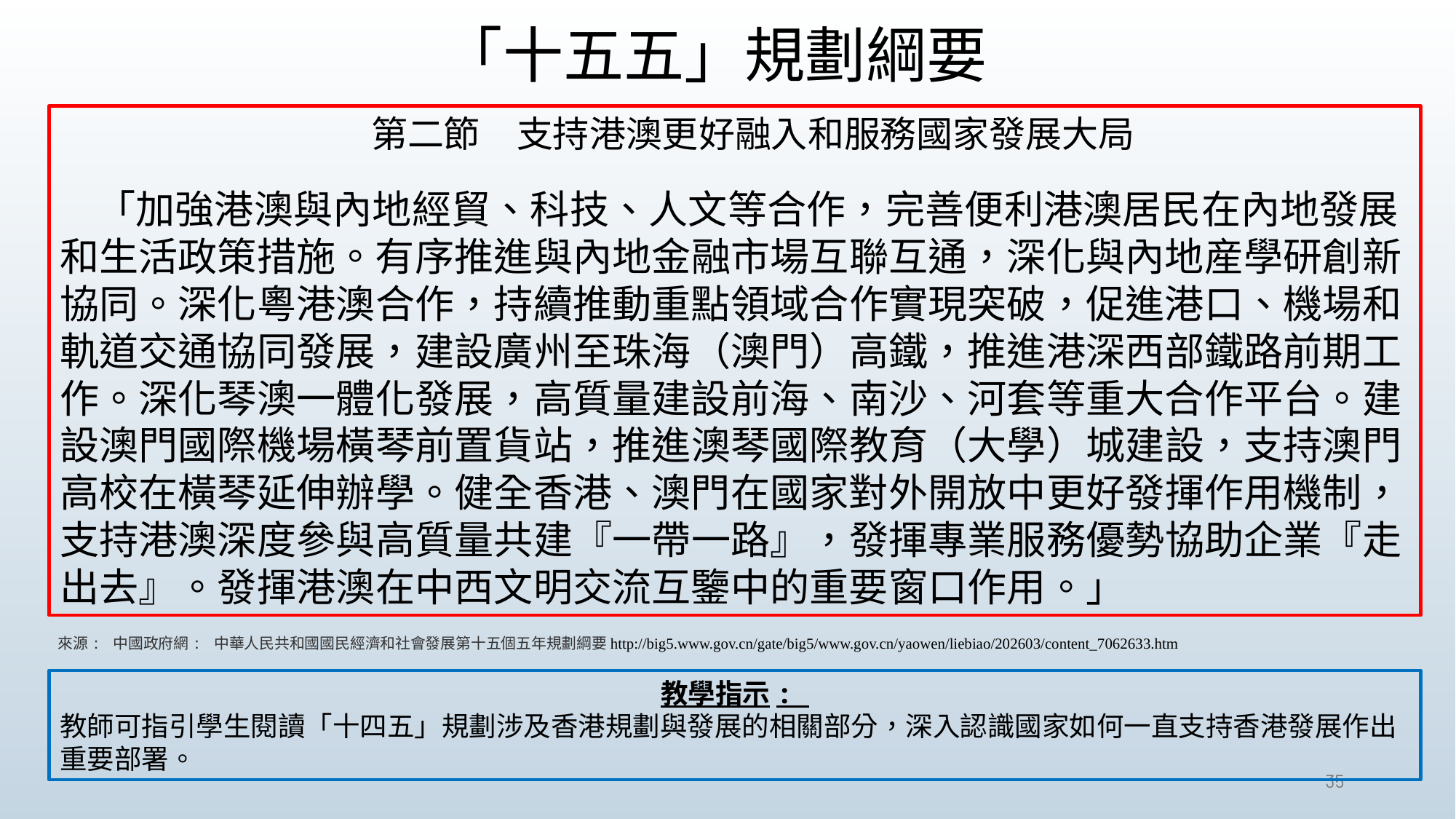

「十五五」規劃綱要
第二節　支持港澳更好融入和服務國家發展大局
「加強港澳與內地經貿、科技、人文等合作，完善便利港澳居民在內地發展和生活政策措施。有序推進與內地金融市場互聯互通，深化與內地産學研創新協同。深化粵港澳合作，持續推動重點領域合作實現突破，促進港口、機場和軌道交通協同發展，建設廣州至珠海（澳門）高鐵，推進港深西部鐵路前期工作。深化琴澳一體化發展，高質量建設前海、南沙、河套等重大合作平台。建設澳門國際機場橫琴前置貨站，推進澳琴國際教育（大學）城建設，支持澳門高校在橫琴延伸辦學。健全香港、澳門在國家對外開放中更好發揮作用機制，支持港澳深度參與高質量共建『一帶一路』，發揮專業服務優勢協助企業『走出去』。發揮港澳在中西文明交流互鑒中的重要窗口作用。」
來源: 中國政府網: 中華人民共和國國民經濟和社會發展第十五個五年規劃綱要http://big5.www.gov.cn/gate/big5/www.gov.cn/yaowen/liebiao/202603/content_7062633.htm
教學指示:
教師可指引學生閱讀「十四五」規劃涉及香港規劃與發展的相關部分，深入認識國家如何一直支持香港發展作出重要部署。
35